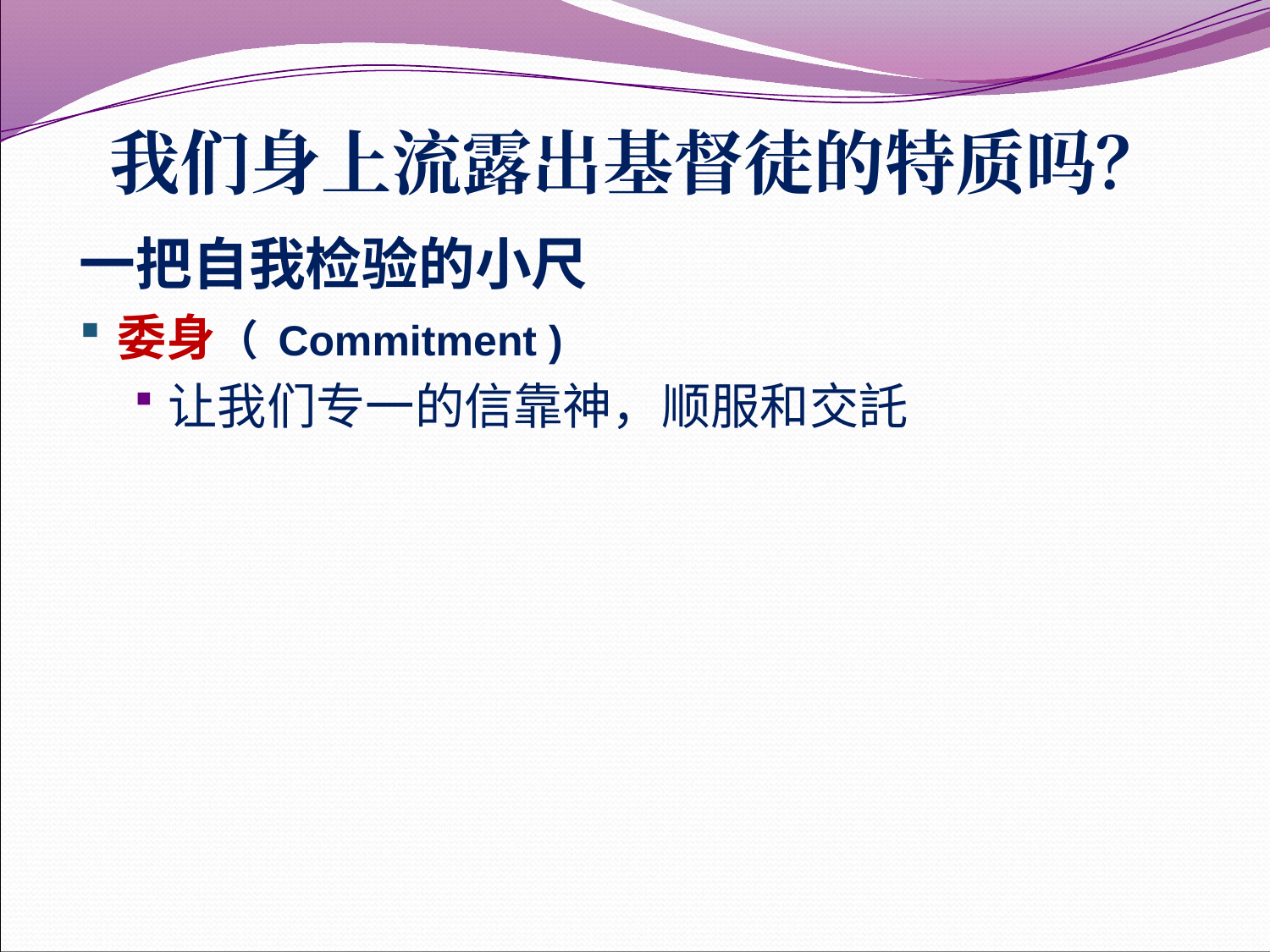

# 我们身上流露出基督徒的特质吗？
一把自我检验的小尺
委身（ Commitment )
让我们专一的信靠神，顺服和交託